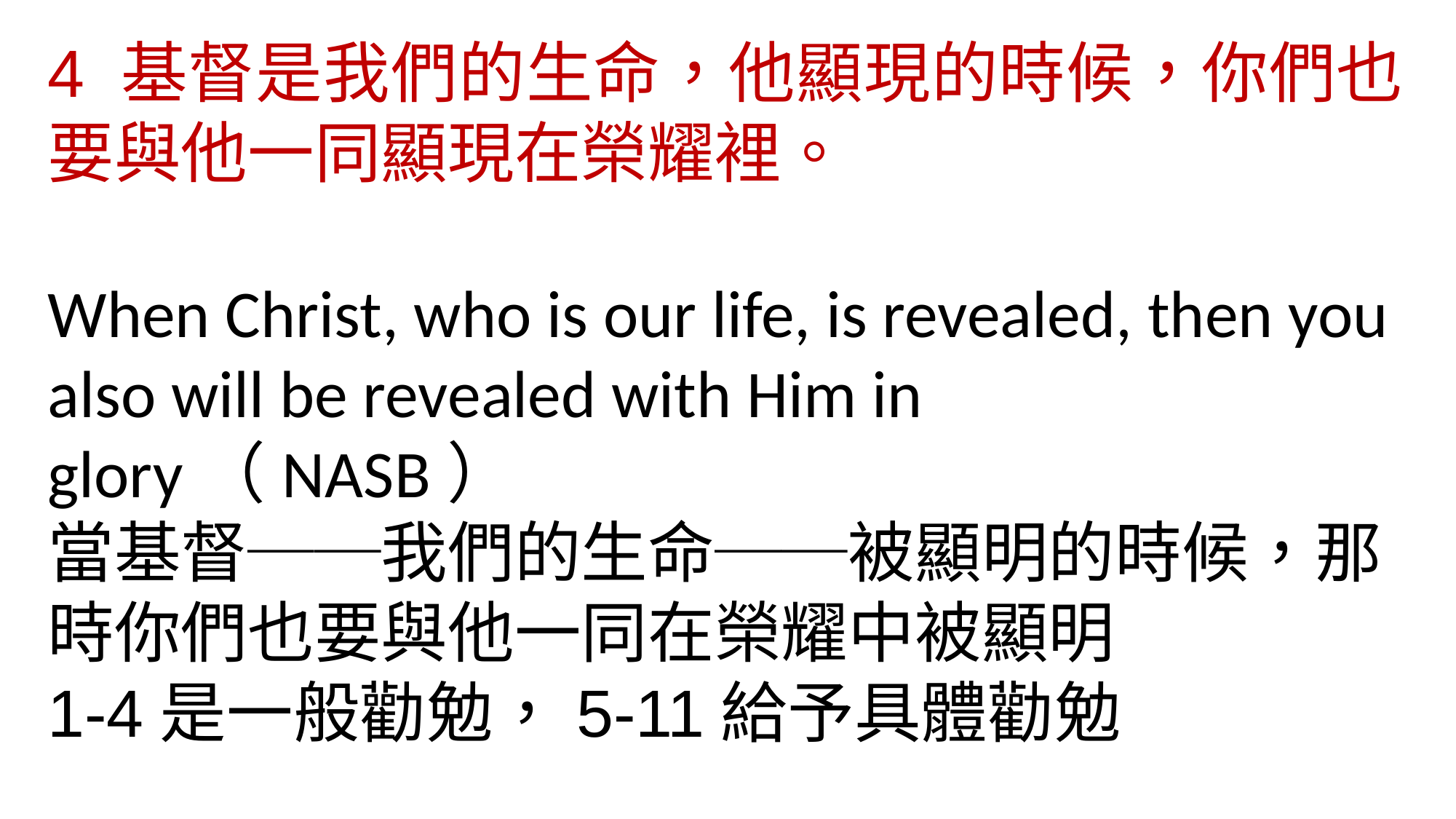

4 基督是我們的生命，他顯現的時候，你們也要與他一同顯現在榮耀裡。

When Christ, who is our life, is revealed, then you also will be revealed with Him in glory（NASB）
當基督──我們的生命──被顯明的時候，那時你們也要與他一同在榮耀中被顯明
1-4是一般勸勉，5-11給予具體勸勉